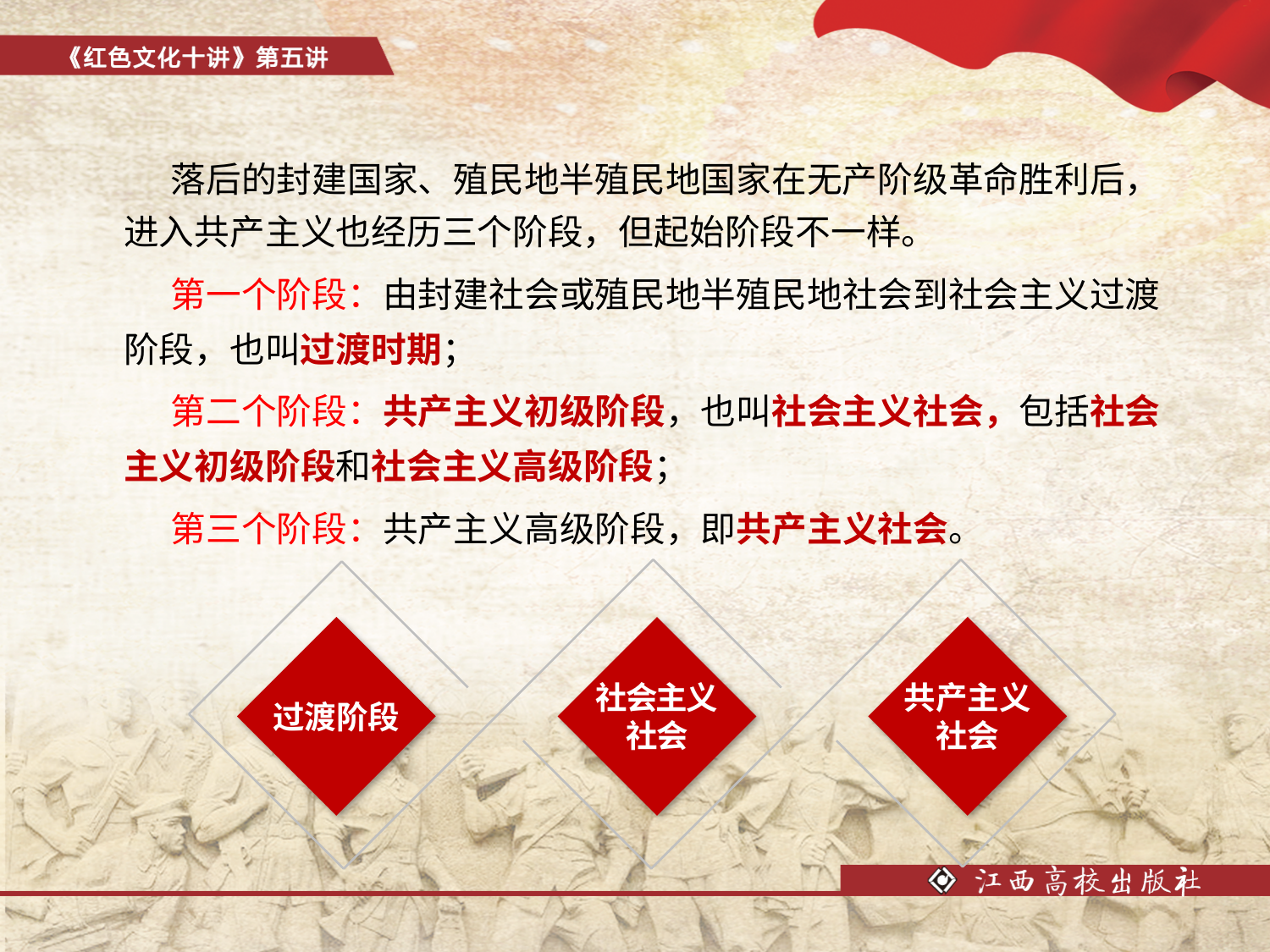

落后的封建国家、殖民地半殖民地国家在无产阶级革命胜利后，进入共产主义也经历三个阶段，但起始阶段不一样。
           第一个阶段：由封建社会或殖民地半殖民地社会到社会主义过渡阶段，也叫过渡时期；
           第二个阶段：共产主义初级阶段，也叫社会主义社会，包括社会主义初级阶段和社会主义高级阶段；
           第三个阶段：共产主义高级阶段，即共产主义社会。

过渡阶段
社会主义
社会
共产主义
社会